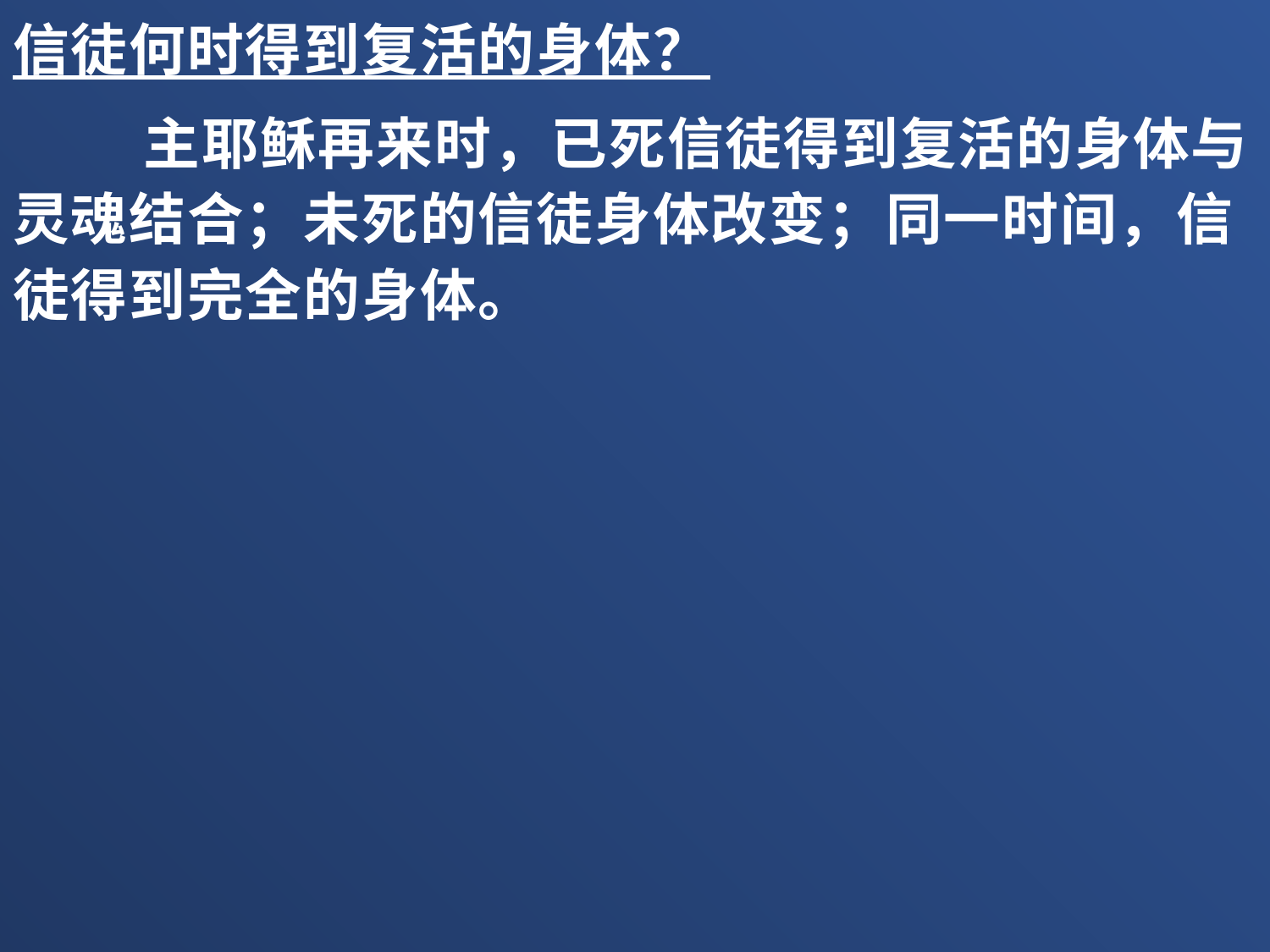

信徒何时得到复活的身体？
        主耶稣再来时，已死信徒得到复活的身体与灵魂结合；未死的信徒身体改变；同一时间，信徒得到完全的身体。